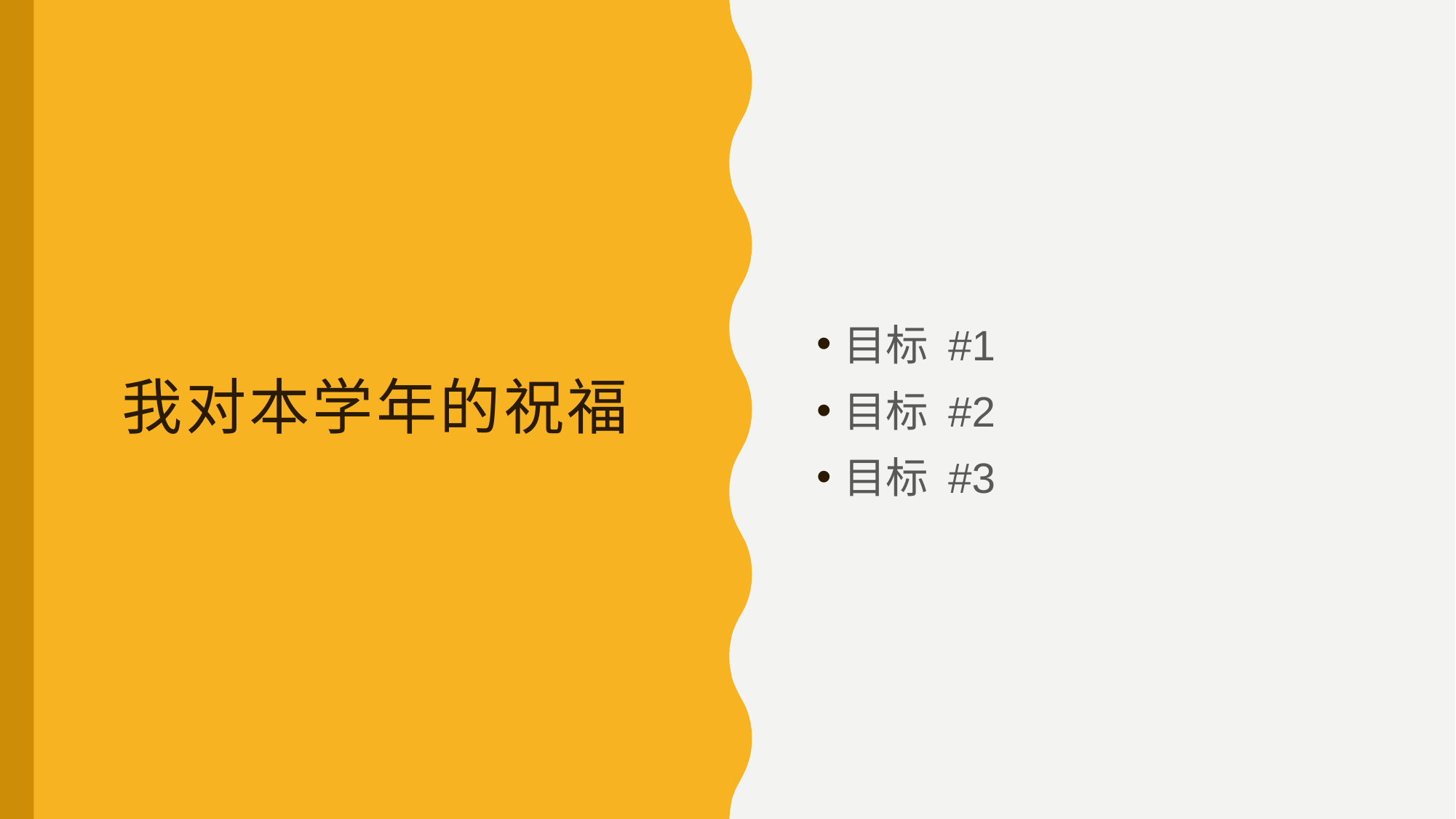

目标 #1
目标 #2
目标 #3
# 我对本学年的祝福